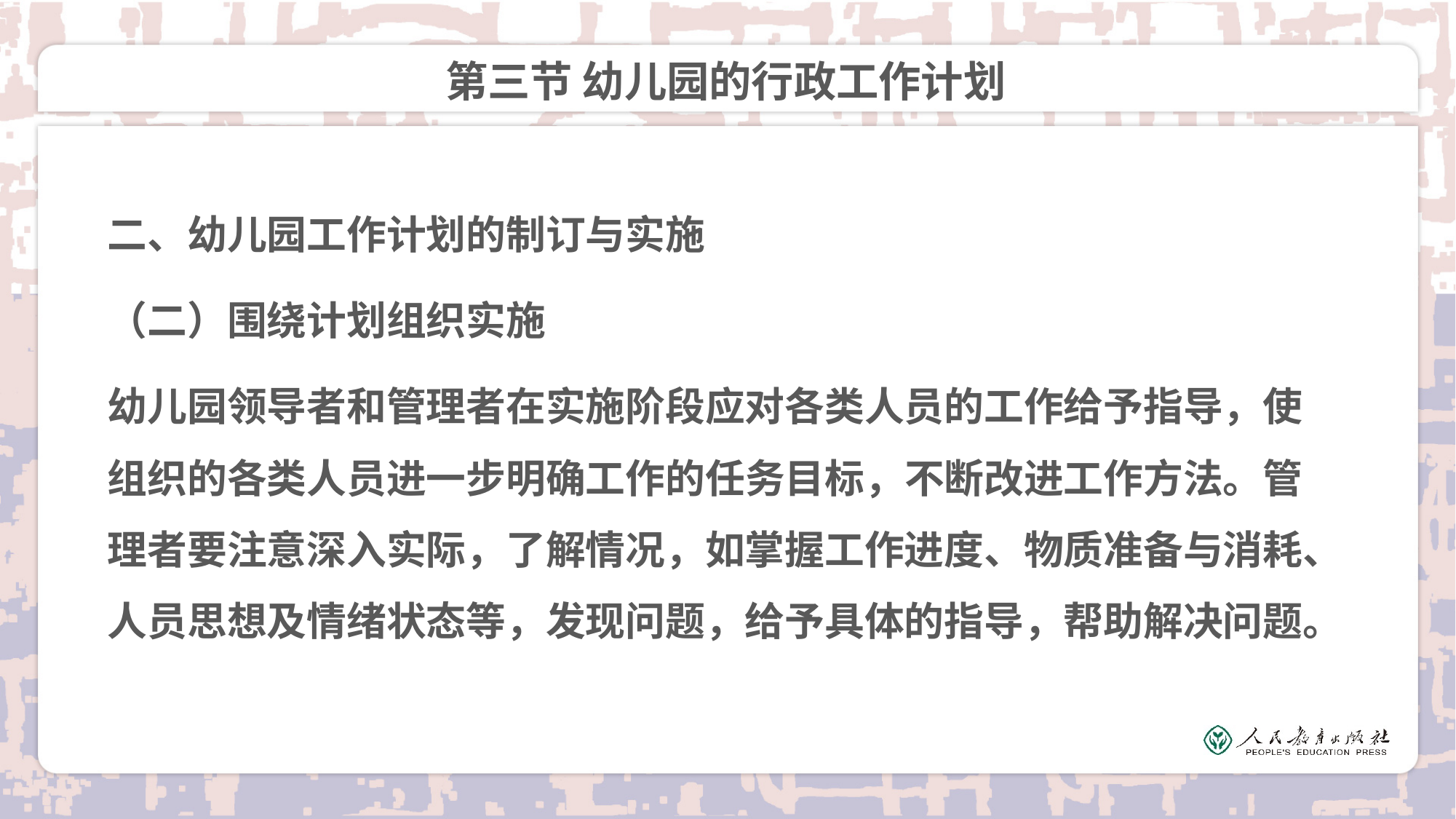

# 第三节 幼儿园的行政工作计划
二、幼儿园工作计划的制订与实施
（二）围绕计划组织实施
幼儿园领导者和管理者在实施阶段应对各类人员的工作给予指导，使组织的各类人员进一步明确工作的任务目标，不断改进工作方法。管理者要注意深入实际，了解情况，如掌握工作进度、物质准备与消耗、人员思想及情绪状态等，发现问题，给予具体的指导，帮助解决问题。